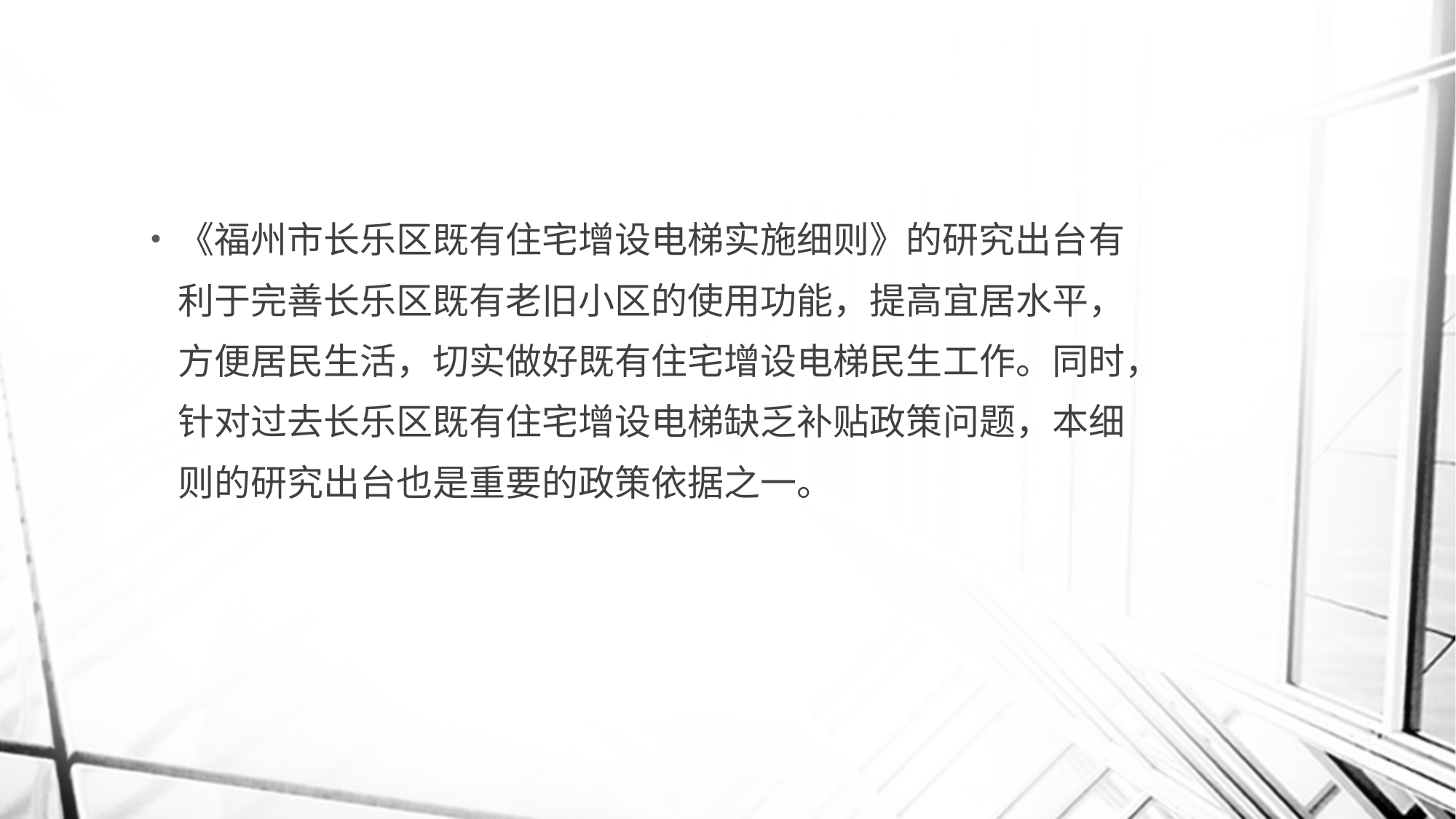

《福州市长乐区既有住宅增设电梯实施细则》的研究出台有利于完善长乐区既有老旧小区的使用功能，提高宜居水平，方便居民生活，切实做好既有住宅增设电梯民生工作。同时，针对过去长乐区既有住宅增设电梯缺乏补贴政策问题，本细则的研究出台也是重要的政策依据之一。